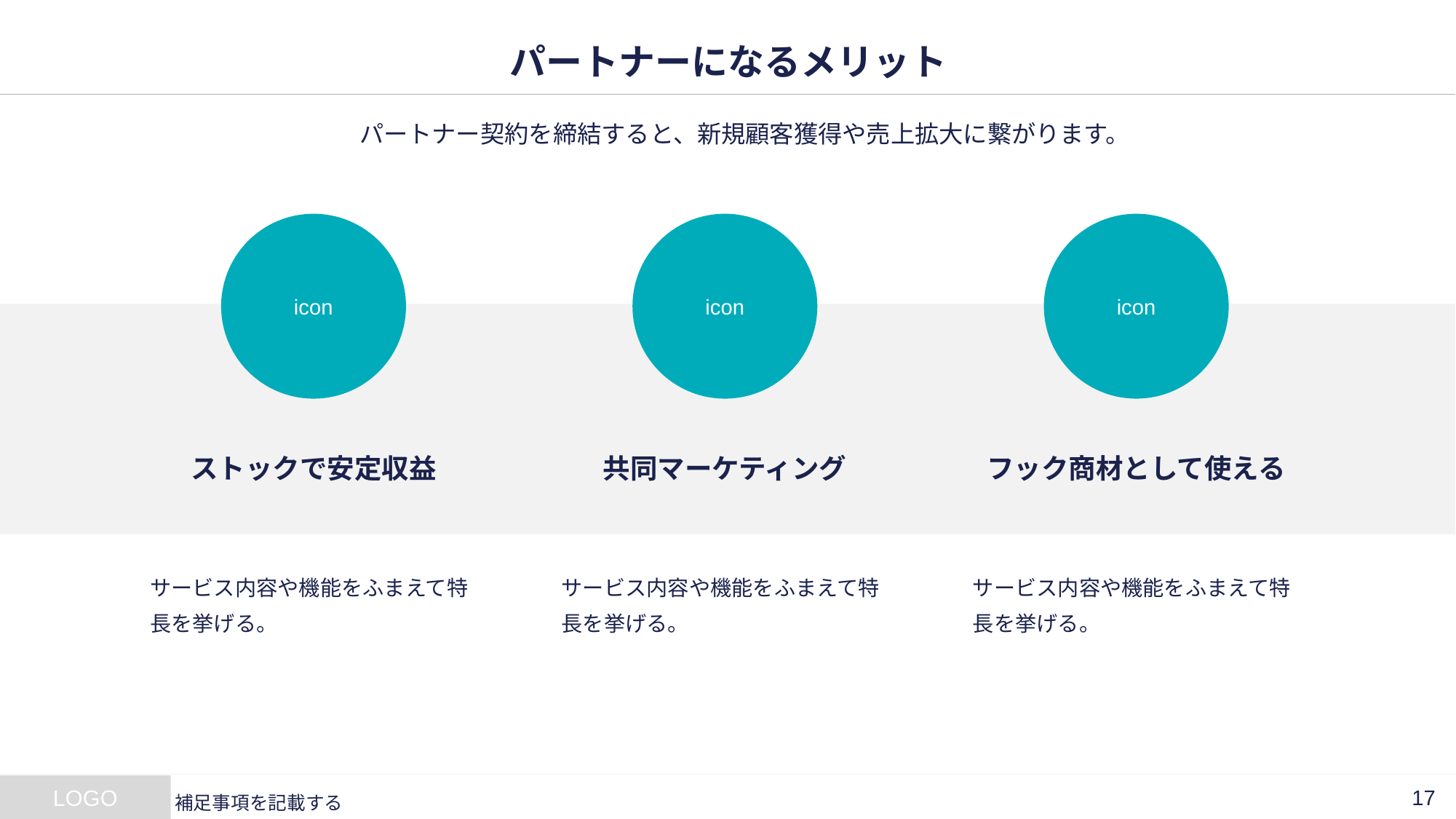

# パートナーになるメリット
パートナー契約を締結すると、新規顧客獲得や売上拡大に繋がります。
icon
icon
icon

ストックで安定収益
共同マーケティング
フック商材として使える
サービス内容や機能をふまえて特長を挙げる。
サービス内容や機能をふまえて特長を挙げる。
サービス内容や機能をふまえて特長を挙げる。
補足事項を記載する
17